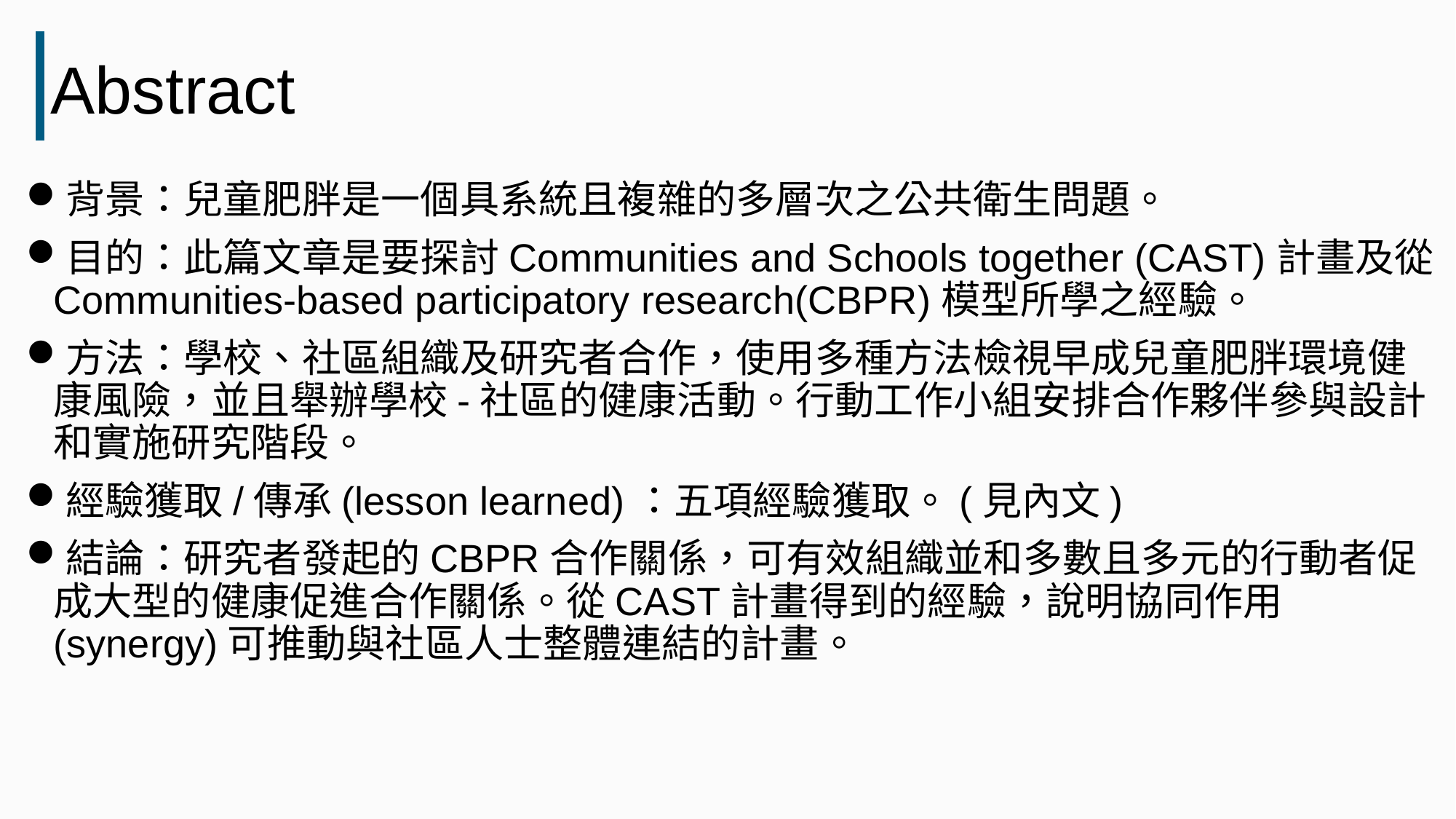

# Abstract
背景：兒童肥胖是一個具系統且複雜的多層次之公共衛生問題。
目的：此篇文章是要探討Communities and Schools together (CAST)計畫及從Communities-based participatory research(CBPR)模型所學之經驗。
方法：學校、社區組織及研究者合作，使用多種方法檢視早成兒童肥胖環境健康風險，並且舉辦學校-社區的健康活動。行動工作小組安排合作夥伴參與設計和實施研究階段。
經驗獲取/傳承(lesson learned)：五項經驗獲取。(見內文)
結論：研究者發起的CBPR合作關係，可有效組織並和多數且多元的行動者促成大型的健康促進合作關係。從CAST計畫得到的經驗，說明協同作用(synergy)可推動與社區人士整體連結的計畫。